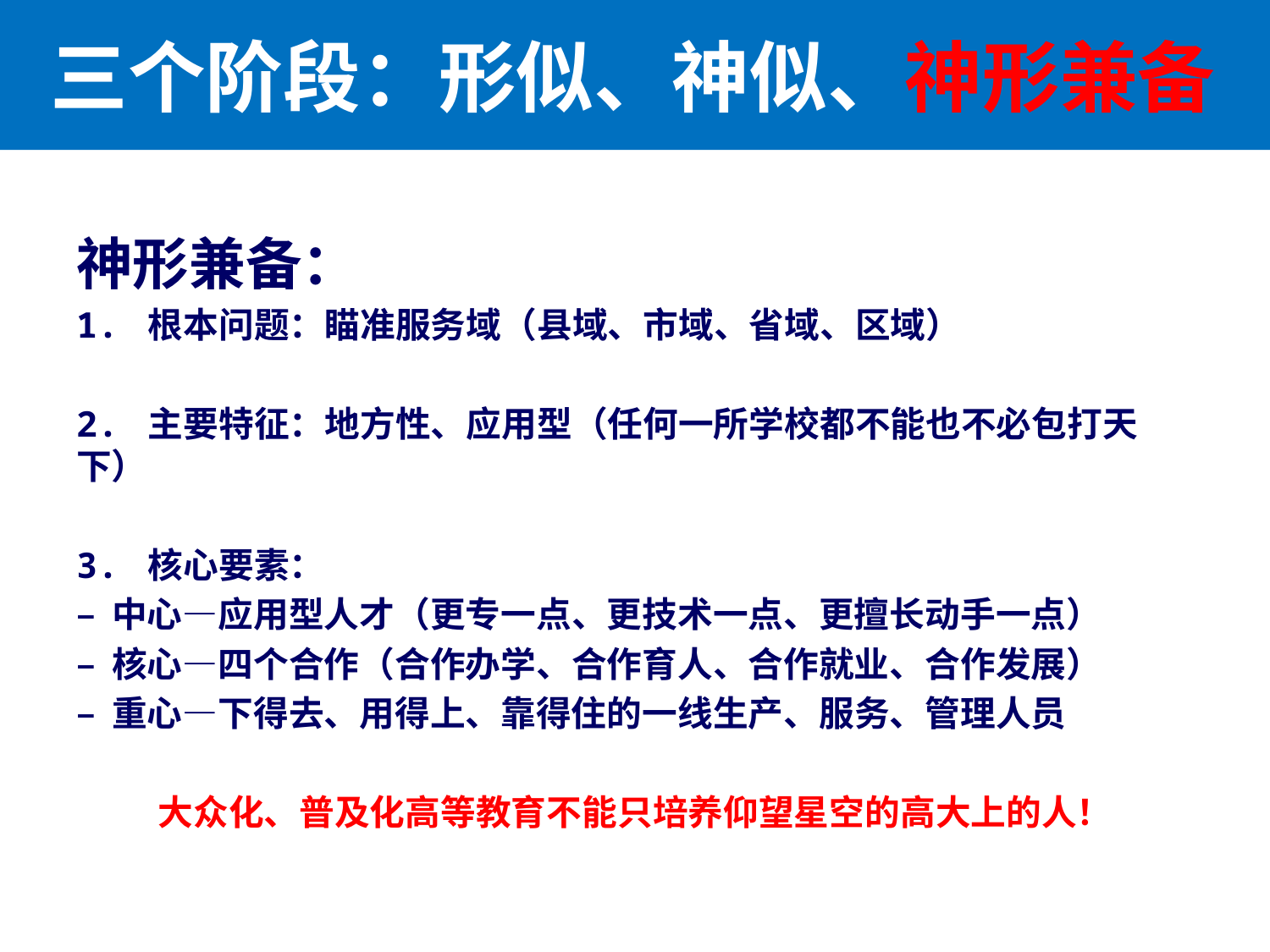

三个阶段：形似、神似、神形兼备
神形兼备：
1. 根本问题：瞄准服务域（县域、市域、省域、区域）

2. 主要特征：地方性、应用型（任何一所学校都不能也不必包打天下）

3. 核心要素：
– 中心—应用型人才（更专一点、更技术一点、更擅长动手一点）
– 核心—四个合作（合作办学、合作育人、合作就业、合作发展）
– 重心—下得去、用得上、靠得住的一线生产、服务、管理人员

大众化、普及化高等教育不能只培养仰望星空的高大上的人！